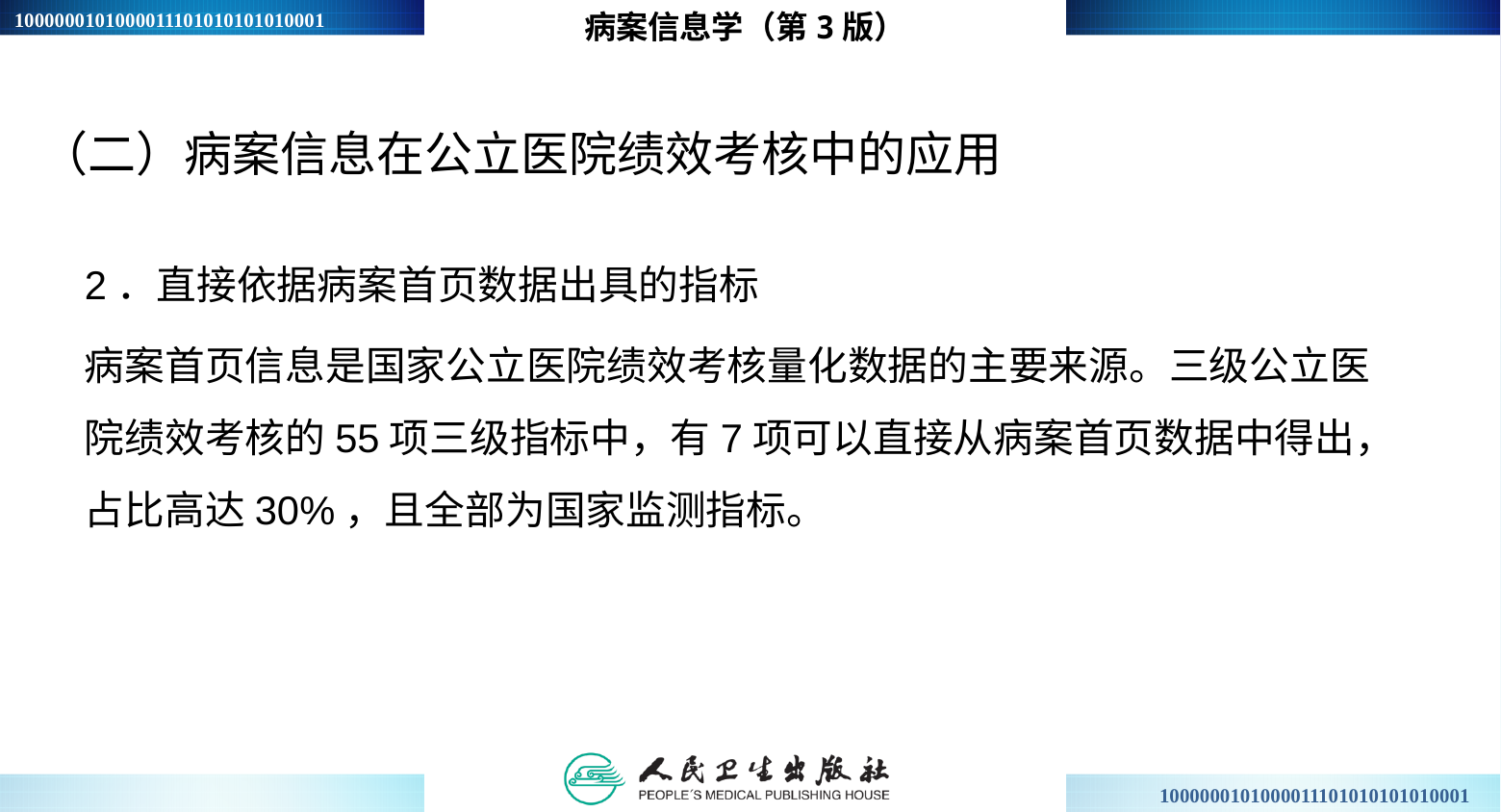

病案信息学（第3版）
（二）病案信息在公立医院绩效考核中的应用
2．直接依据病案首页数据出具的指标
病案首页信息是国家公立医院绩效考核量化数据的主要来源。三级公立医院绩效考核的55项三级指标中，有7项可以直接从病案首页数据中得出，占比高达30%，且全部为国家监测指标。